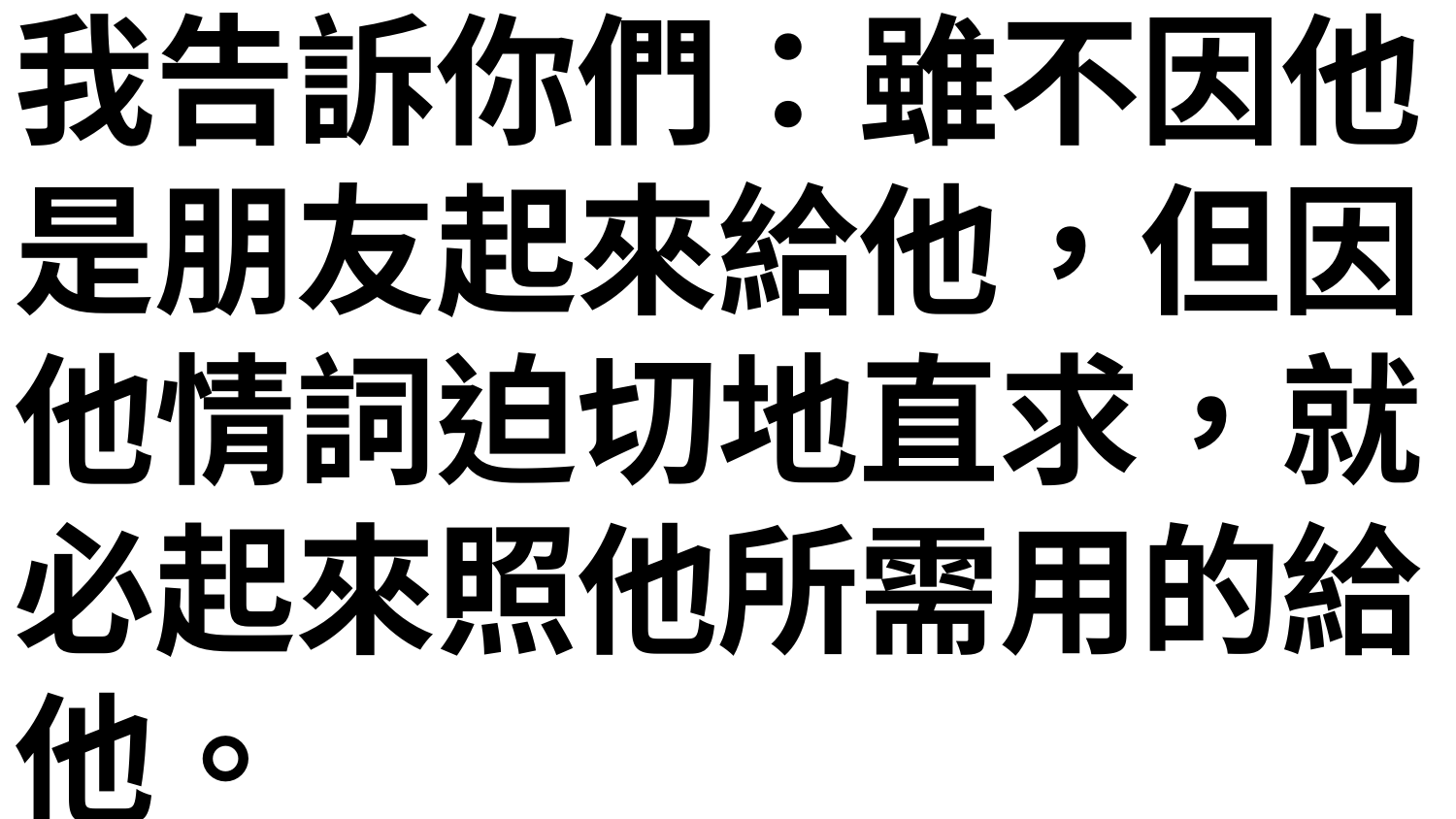

我告訴你們：雖不因他是朋友起來給他，但因他情詞迫切地直求，就必起來照他所需用的給他。